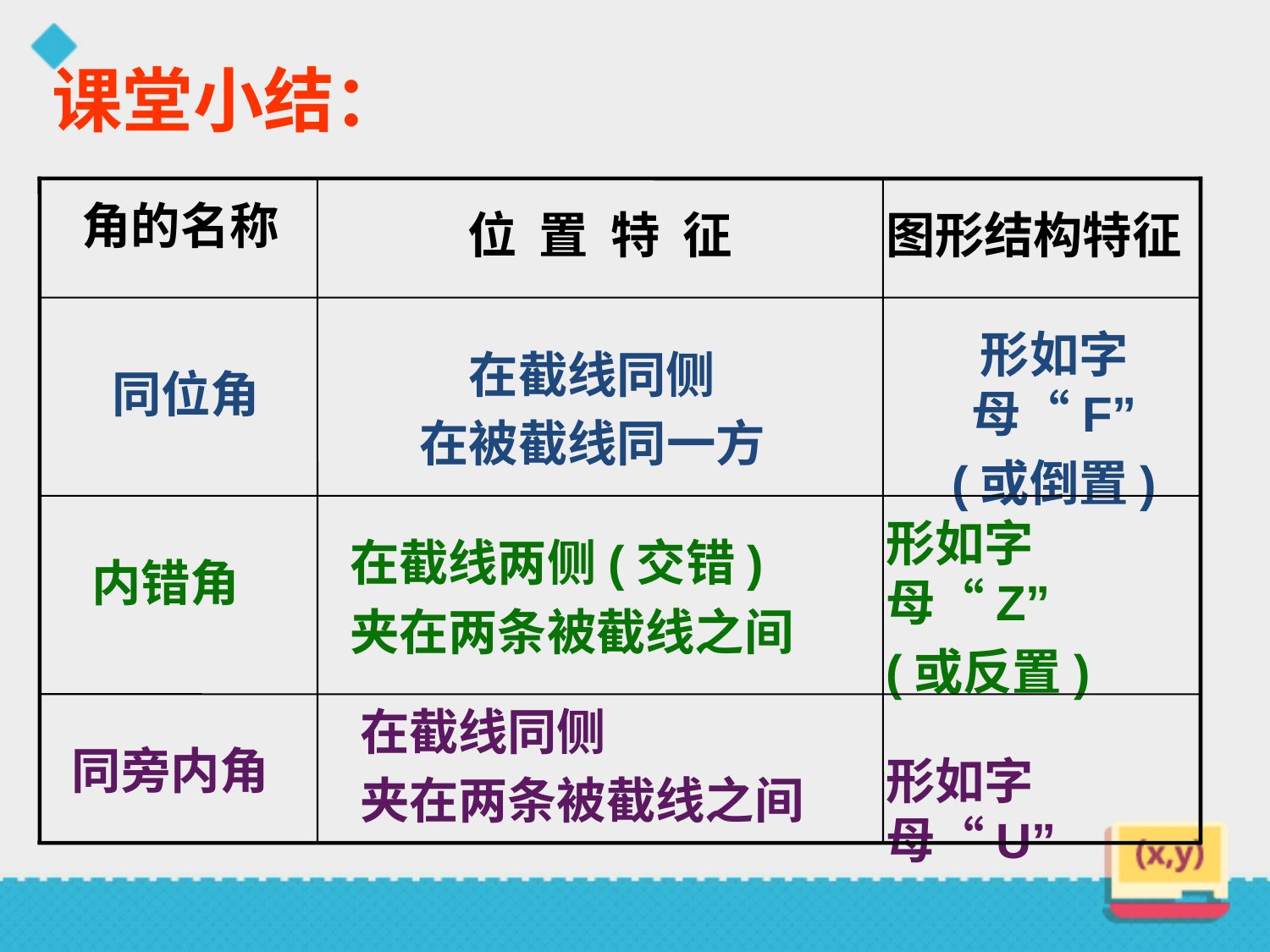

课堂小结：

角的名称
位  置  特  征
图形结构特征

形如字母“F”
(或倒置)
在截线同侧
在被截线同一方
同位角

形如字母“Z”
(或反置)
在截线两侧(交错)
夹在两条被截线之间
内错角

在截线同侧
夹在两条被截线之间
同旁内角
形如字母“U”